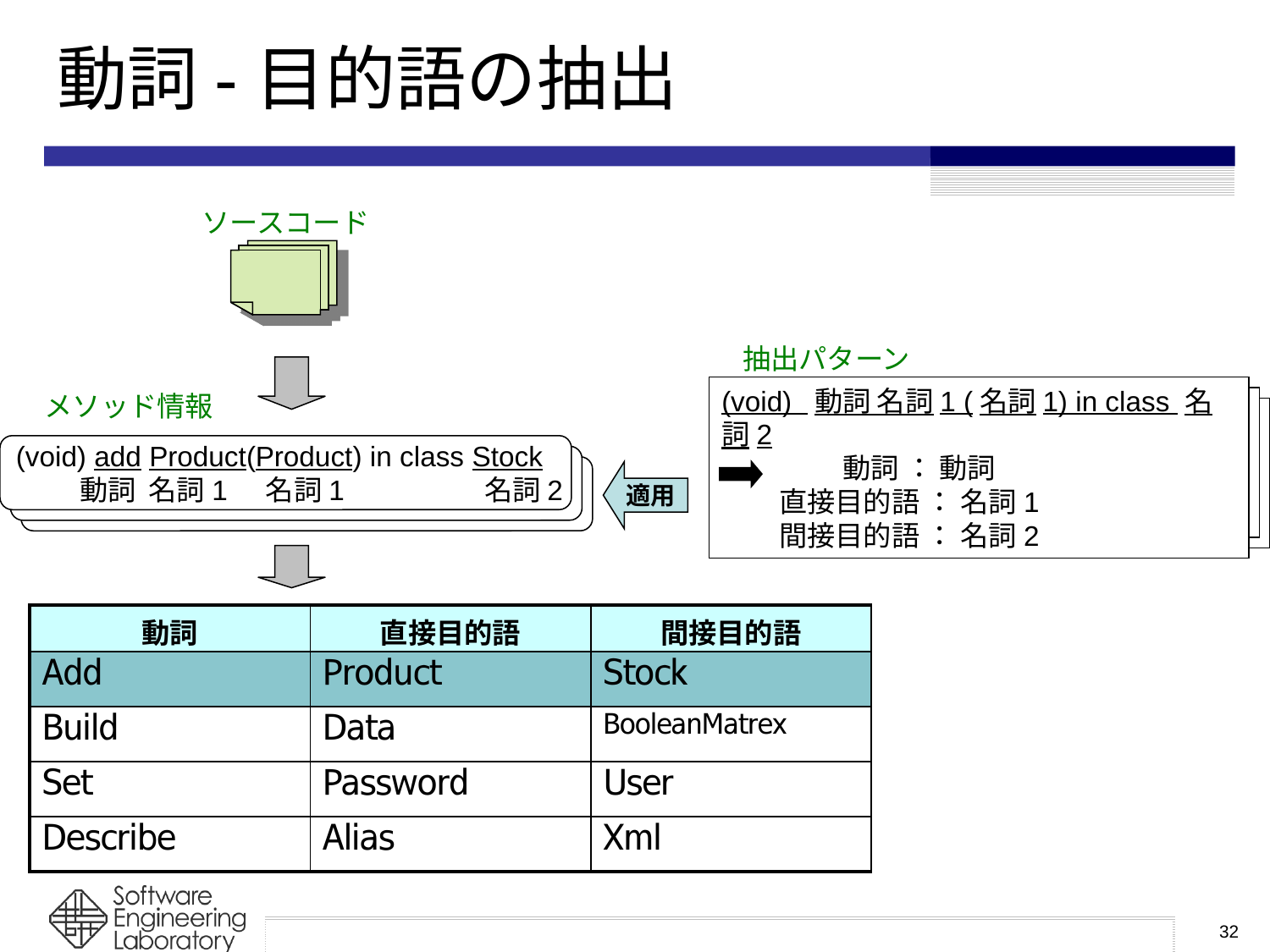

# 動詞-目的語の抽出
ソースコード

抽出パターン

(void)  動詞 名詞1 (名詞1) in class 名詞2
                  動詞 ： 動詞
        直接目的語 ： 名詞1
        間接目的語 ： 名詞2
メソッド情報

(void) add Product(Product) in class Stock
         動詞  名詞1    名詞1                 名詞2

適用

| 動詞 | 直接目的語 | 間接目的語 |
| --- | --- | --- |
| Add | Product | Stock |
| Build | Data | BooleanMatrex |
| Set | Password | User |
| Describe | Alias | Xml |
32